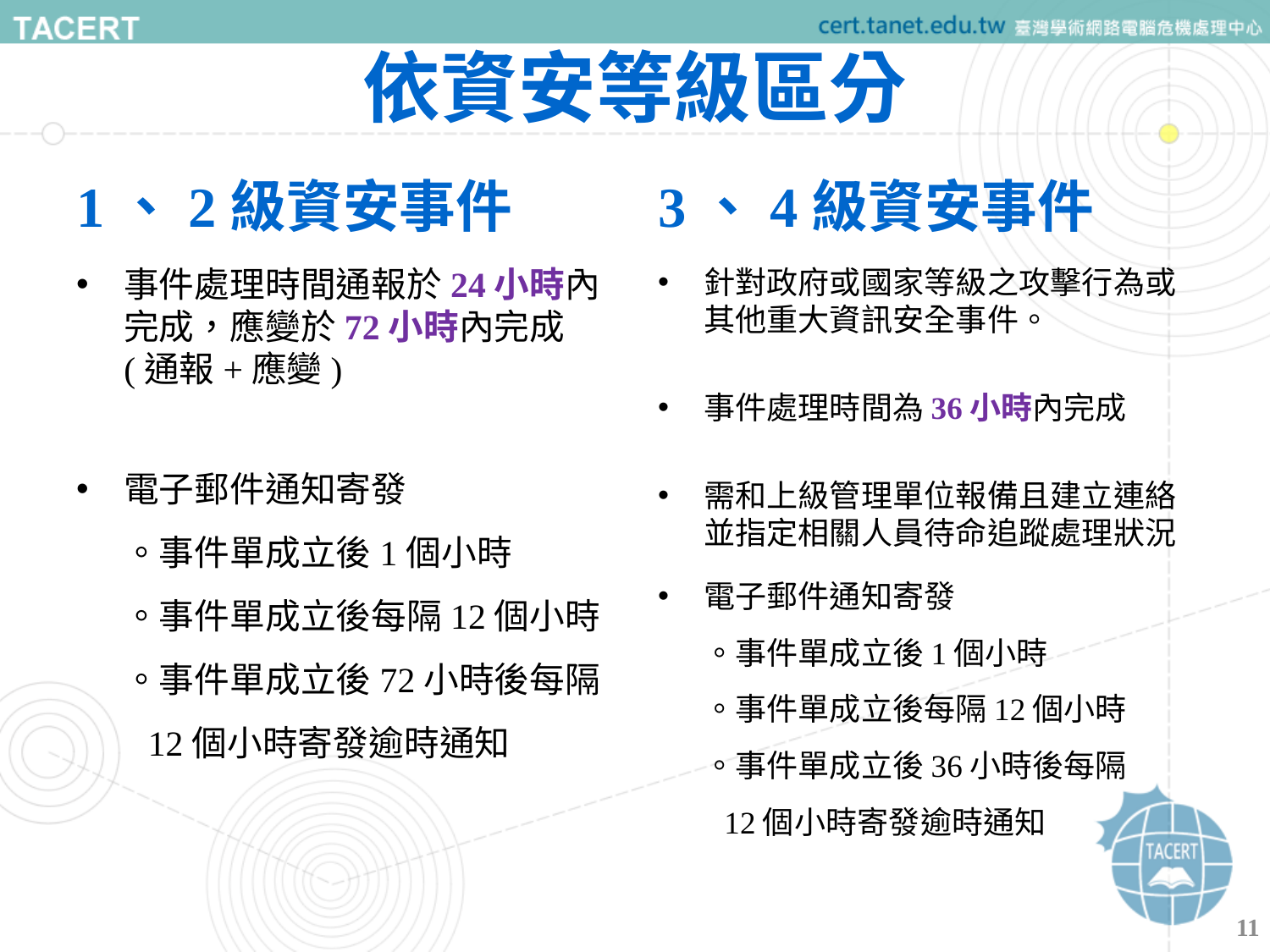

# 依資安等級區分
1、2級資安事件
3、4級資安事件
事件處理時間通報於24小時內完成，應變於72小時內完成
(通報+應變)

電子郵件通知寄發
。事件單成立後1個小時
。事件單成立後每隔12個小時
。事件單成立後72小時後每隔
  12個小時寄發逾時通知
針對政府或國家等級之攻擊行為或其他重大資訊安全事件。

事件處理時間為36小時內完成

需和上級管理單位報備且建立連絡並指定相關人員待命追蹤處理狀況
電子郵件通知寄發
。事件單成立後1個小時
。事件單成立後每隔12個小時
。事件單成立後36小時後每隔
  12個小時寄發逾時通知

11